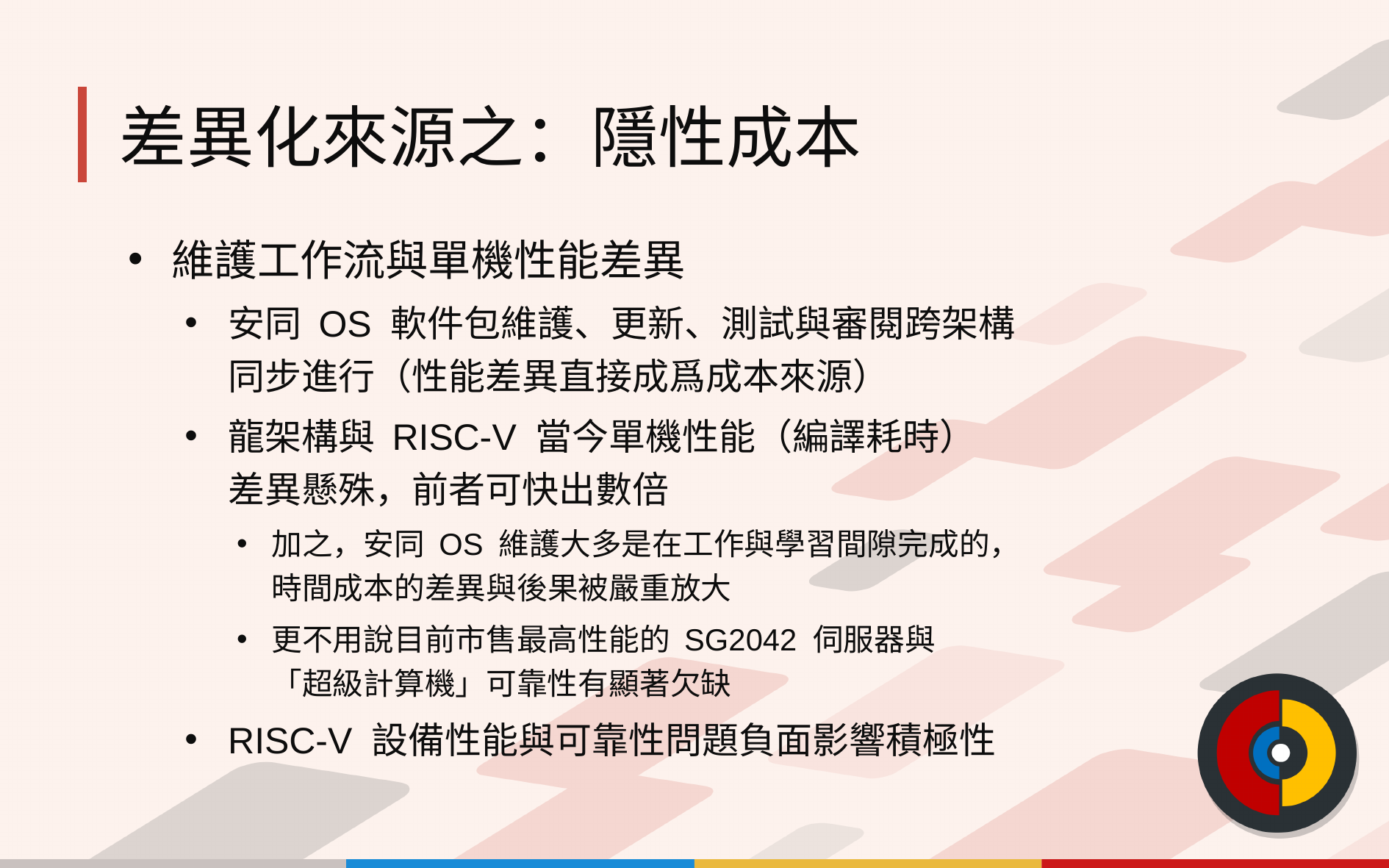

# 差異化來源之：隱性成本
維護工作流與單機性能差異
安同 OS 軟件包維護、更新、測試與審閱跨架構
同步進行（性能差異直接成爲成本來源）
龍架構與 RISC-V 當今單機性能（編譯耗時）
差異懸殊，前者可快出數倍
加之，安同 OS 維護大多是在工作與學習間隙完成的，
時間成本的差異與後果被嚴重放大
更不用說目前市售最高性能的 SG2042 伺服器與
「超級計算機」可靠性有顯著欠缺
RISC-V 設備性能與可靠性問題負面影響積極性